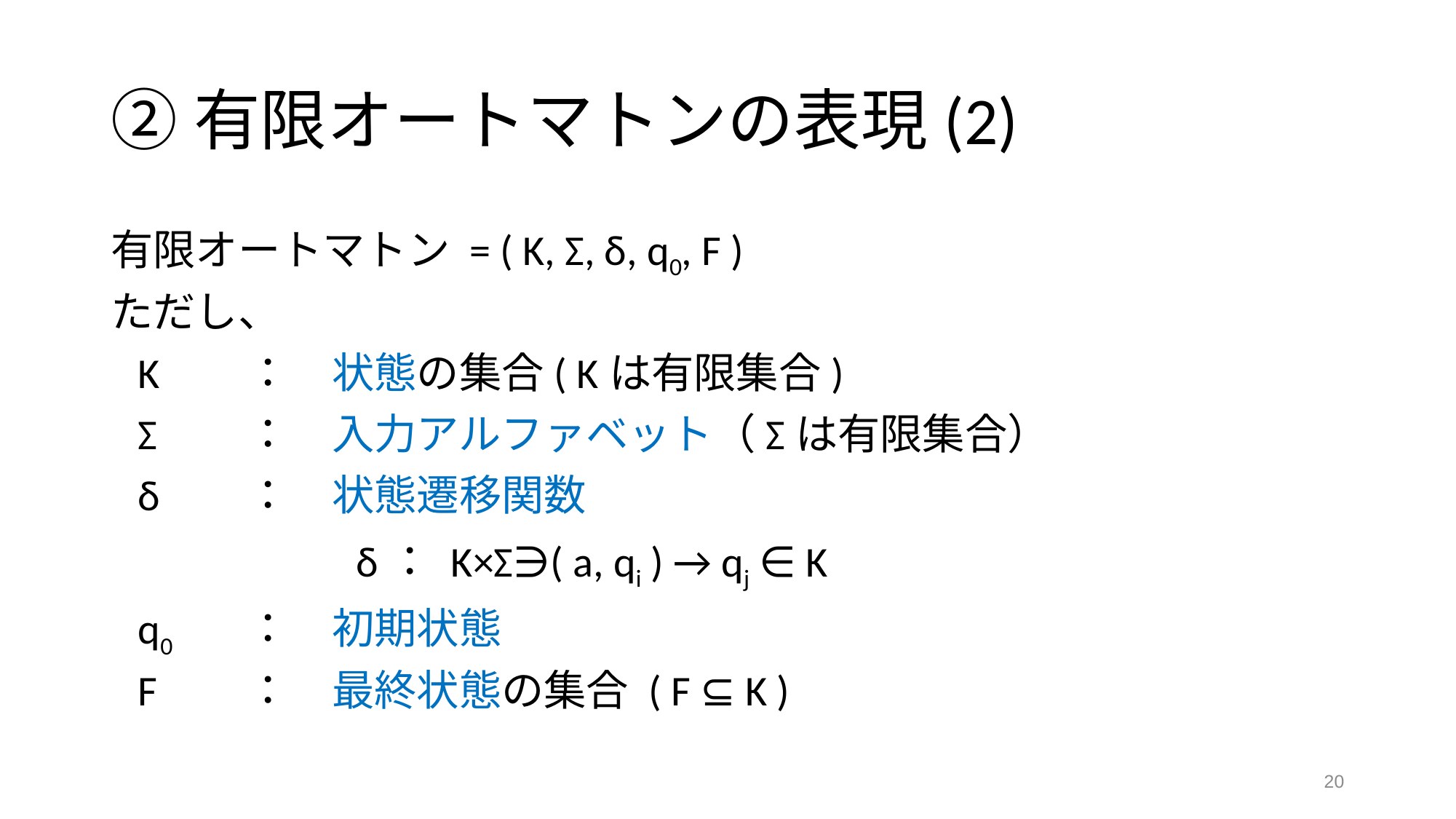

# ②有限オートマトンの表現(2)
有限オートマトン = ( K, Σ, δ, q0, F )
ただし、
	K	：　状態の集合( Kは有限集合)
	Σ	：　入力アルファベット（Σは有限集合）
	δ	：　状態遷移関数
			δ： K×Σ∋( a, qi ) → qj ∈ K
	q0	：　初期状態
	F	：　最終状態の集合 ( F ⊆ K )

20